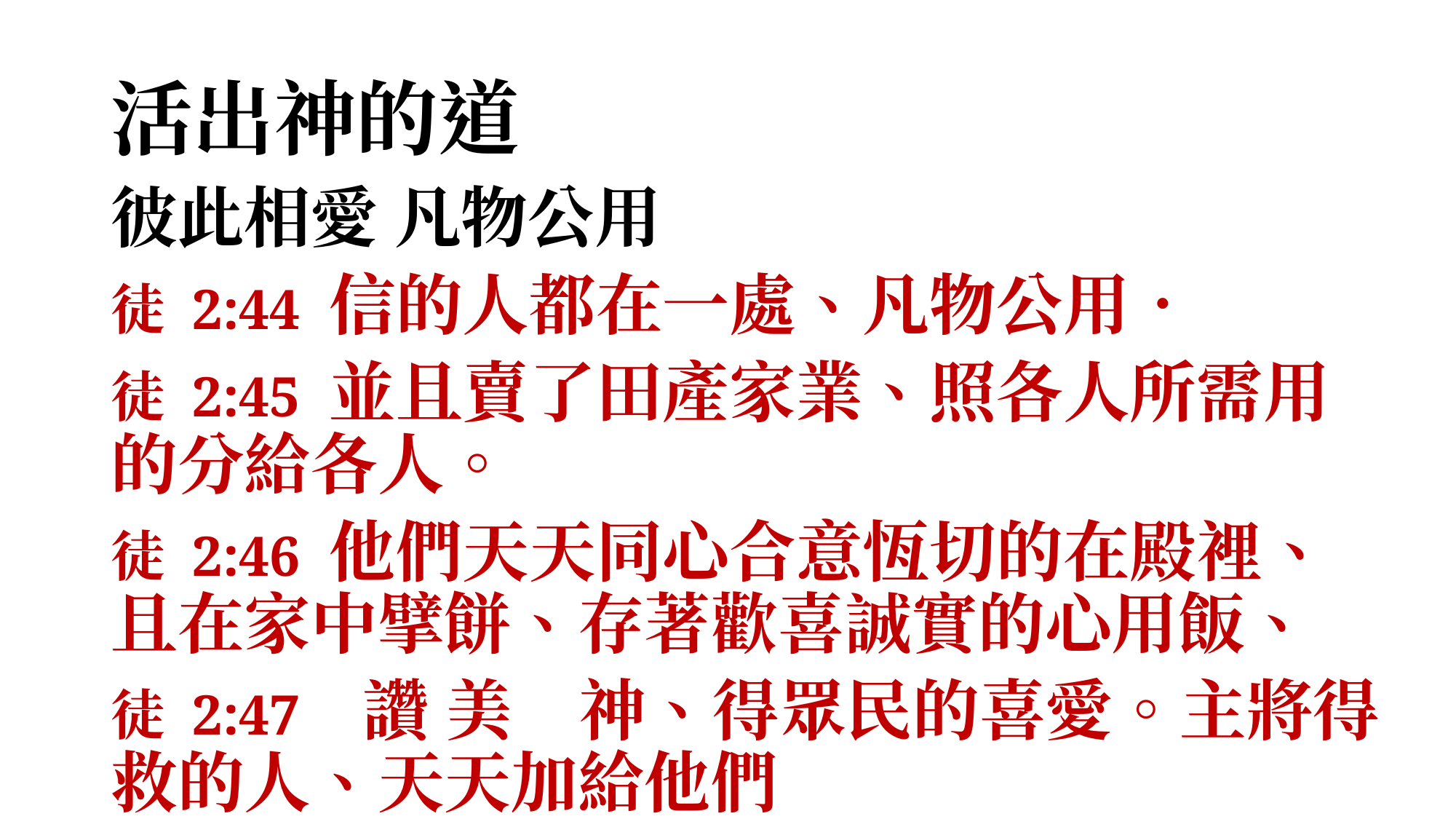

# 活出神的道
彼此相愛 凡物公用
徒 2:44	信的人都在一處、凡物公用．
徒 2:45	並且賣了田產家業、照各人所需用的分給各人。
徒 2:46	他們天天同心合意恆切的在殿裡、且在家中擘餅、存著歡喜誠實的心用飯、
徒 2:47	 讚 美　神、得眾民的喜愛。主將得救的人、天天加給他們